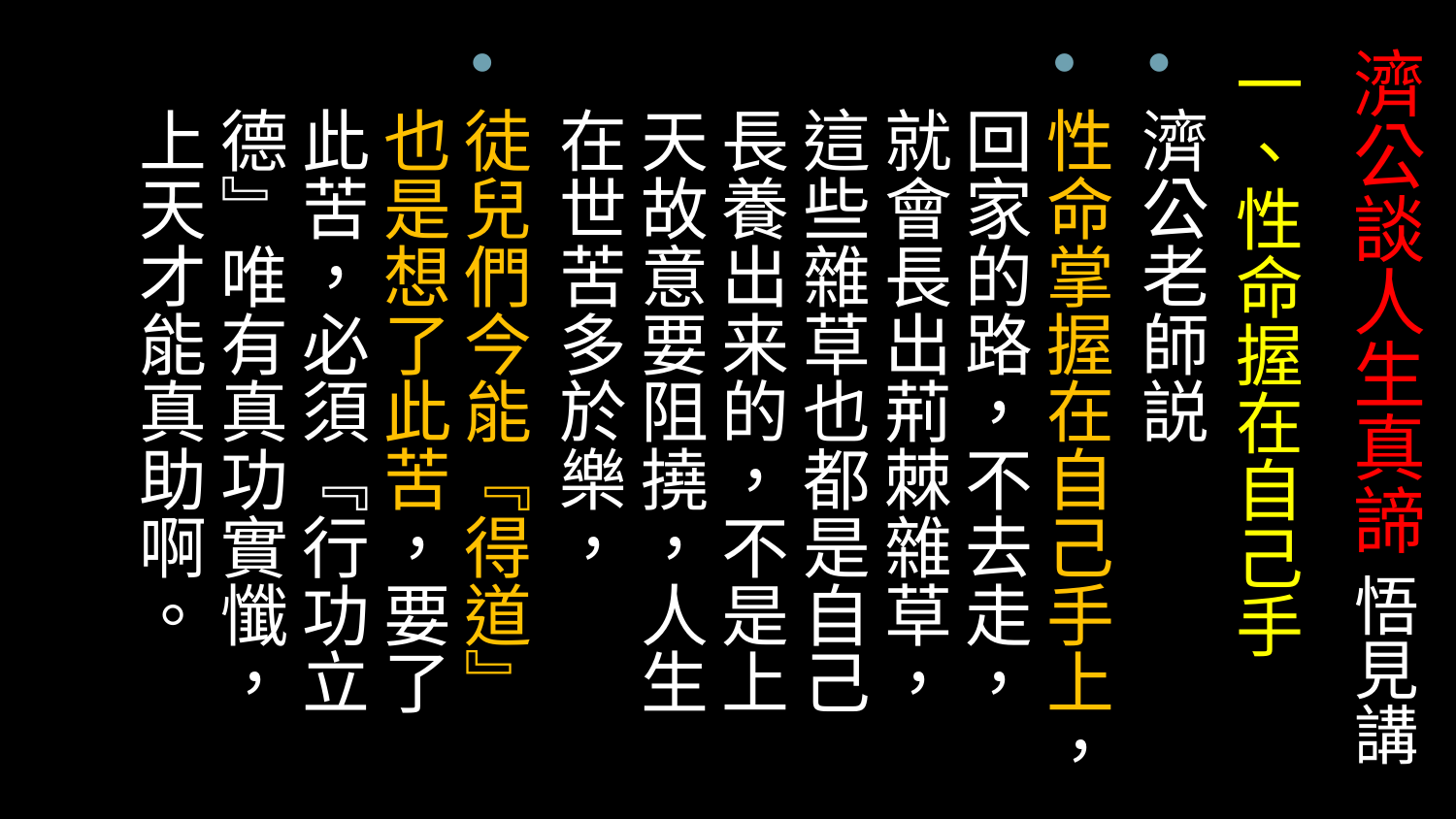

# 濟公談人生真諦 悟見講
一、性命握在自己手
濟公老師説
性命掌握在自己手上，回家的路，不去走，就會長出荊棘雜草，這些雜草也都是自己長養出来的，不是上天故意要阻撓，人生在世苦多於樂，
徒兒們今能『得道』也是想了此苦，要了此苦，必須『行功立德』唯有真功實懺，上天才能真助啊。